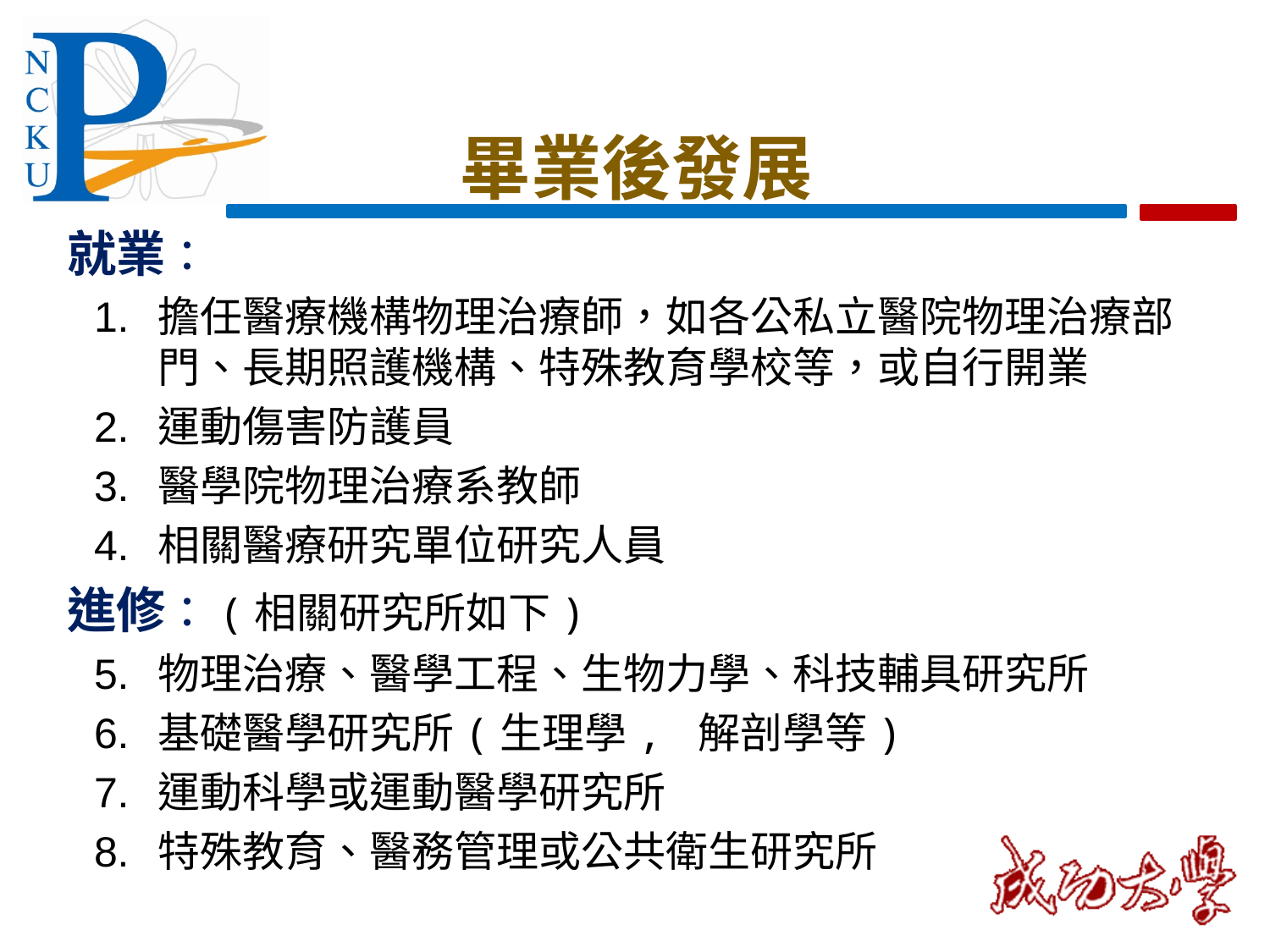

# 畢業後發展
就業︰
擔任醫療機構物理治療師，如各公私立醫院物理治療部門、長期照護機構、特殊教育學校等，或自行開業
運動傷害防護員
醫學院物理治療系教師
相關醫療研究單位研究人員
進修︰(相關研究所如下)
物理治療、醫學工程、生物力學、科技輔具研究所
基礎醫學研究所(生理學, 解剖學等)
運動科學或運動醫學研究所
特殊教育、醫務管理或公共衛生研究所